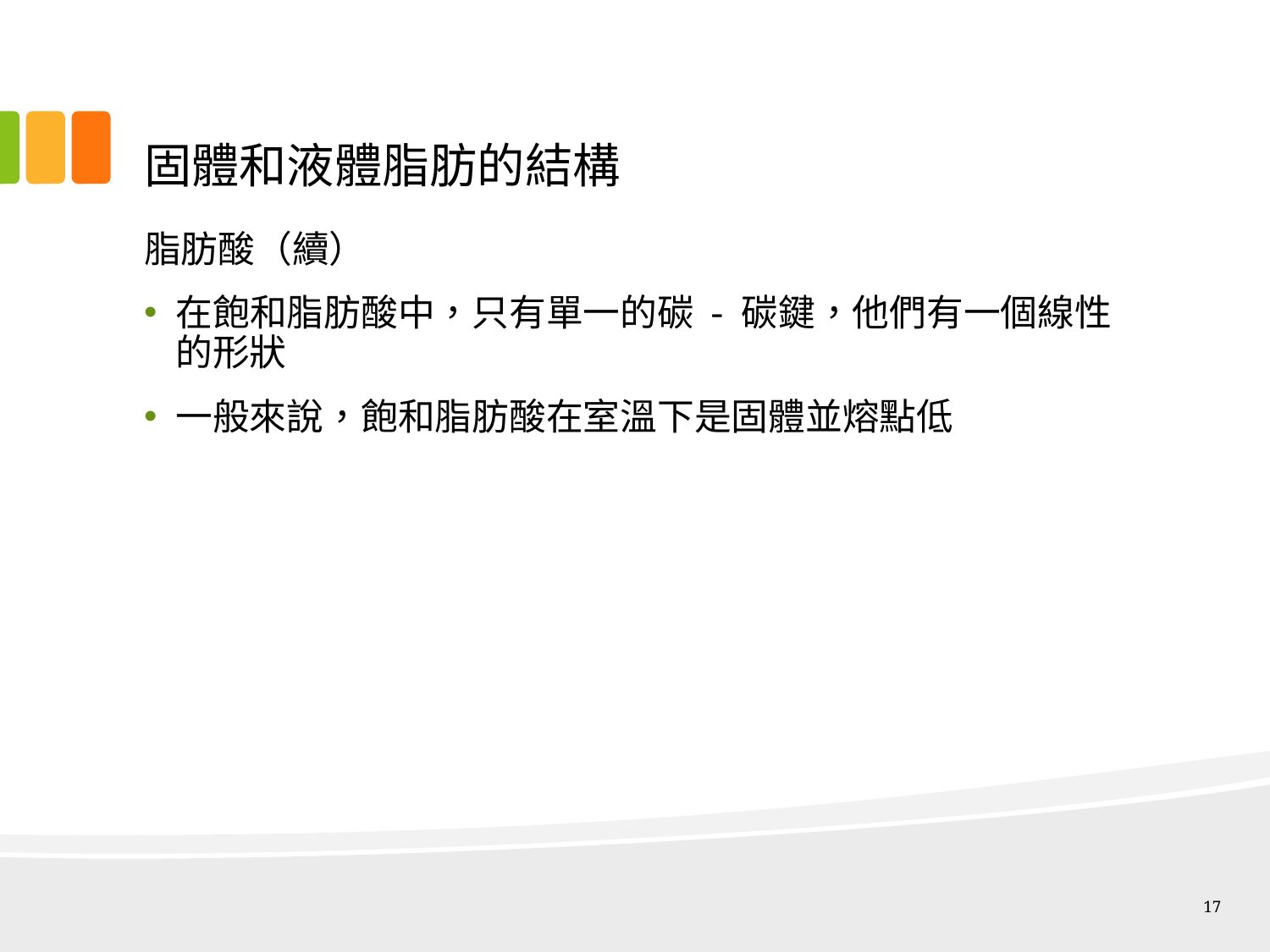

# 固體和液體脂肪的結構
脂肪酸（續）
在飽和脂肪酸中，只有單一的碳 - 碳鍵，他們有一個線性的形狀
一般來說，飽和脂肪酸在室溫下是固體並熔點低

17